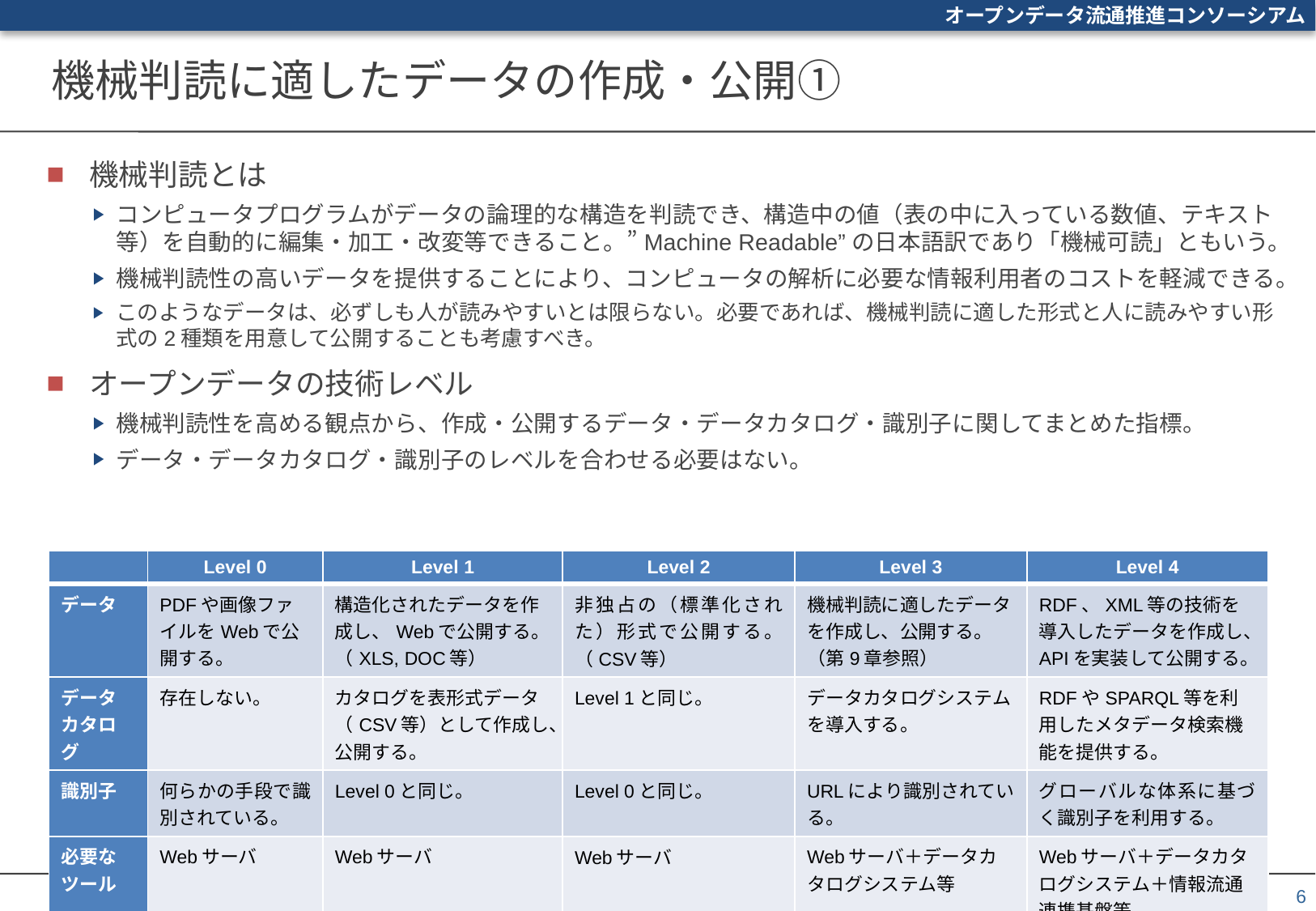

# 機械判読に適したデータの作成・公開①
機械判読とは
コンピュータプログラムがデータの論理的な構造を判読でき、構造中の値（表の中に入っている数値、テキスト等）を自動的に編集・加工・改変等できること。”Machine Readable”の日本語訳であり「機械可読」ともいう。
機械判読性の高いデータを提供することにより、コンピュータの解析に必要な情報利用者のコストを軽減できる。
このようなデータは、必ずしも人が読みやすいとは限らない。必要であれば、機械判読に適した形式と人に読みやすい形式の2種類を用意して公開することも考慮すべき。
オープンデータの技術レベル
機械判読性を高める観点から、作成・公開するデータ・データカタログ・識別子に関してまとめた指標。
データ・データカタログ・識別子のレベルを合わせる必要はない。
|  | Level 0 | Level 1 | Level 2 | Level 3 | Level 4 |
| --- | --- | --- | --- | --- | --- |
| データ | PDFや画像ファイルをWebで公開する。 | 構造化されたデータを作成し、Webで公開する。 （XLS, DOC等） | 非独占の（標準化された）形式で公開する。（CSV等） | 機械判読に適したデータを作成し、公開する。 （第9章参照） | RDF、XML等の技術を導入したデータを作成し、APIを実装して公開する。 |
| データカタログ | 存在しない。 | カタログを表形式データ（CSV等）として作成し、公開する。 | Level 1と同じ。 | データカタログシステムを導入する。 | RDFやSPARQL等を利用したメタデータ検索機能を提供する。 |
| 識別子 | 何らかの手段で識別されている。 | Level 0と同じ。 | Level 0と同じ。 | URLにより識別されている。 | グローバルな体系に基づく識別子を利用する。 |
| 必要なツール | Webサーバ | Webサーバ | Webサーバ | Webサーバ＋データカタログシステム等 | Webサーバ＋データカタログシステム＋情報流通連携基盤等 |
6